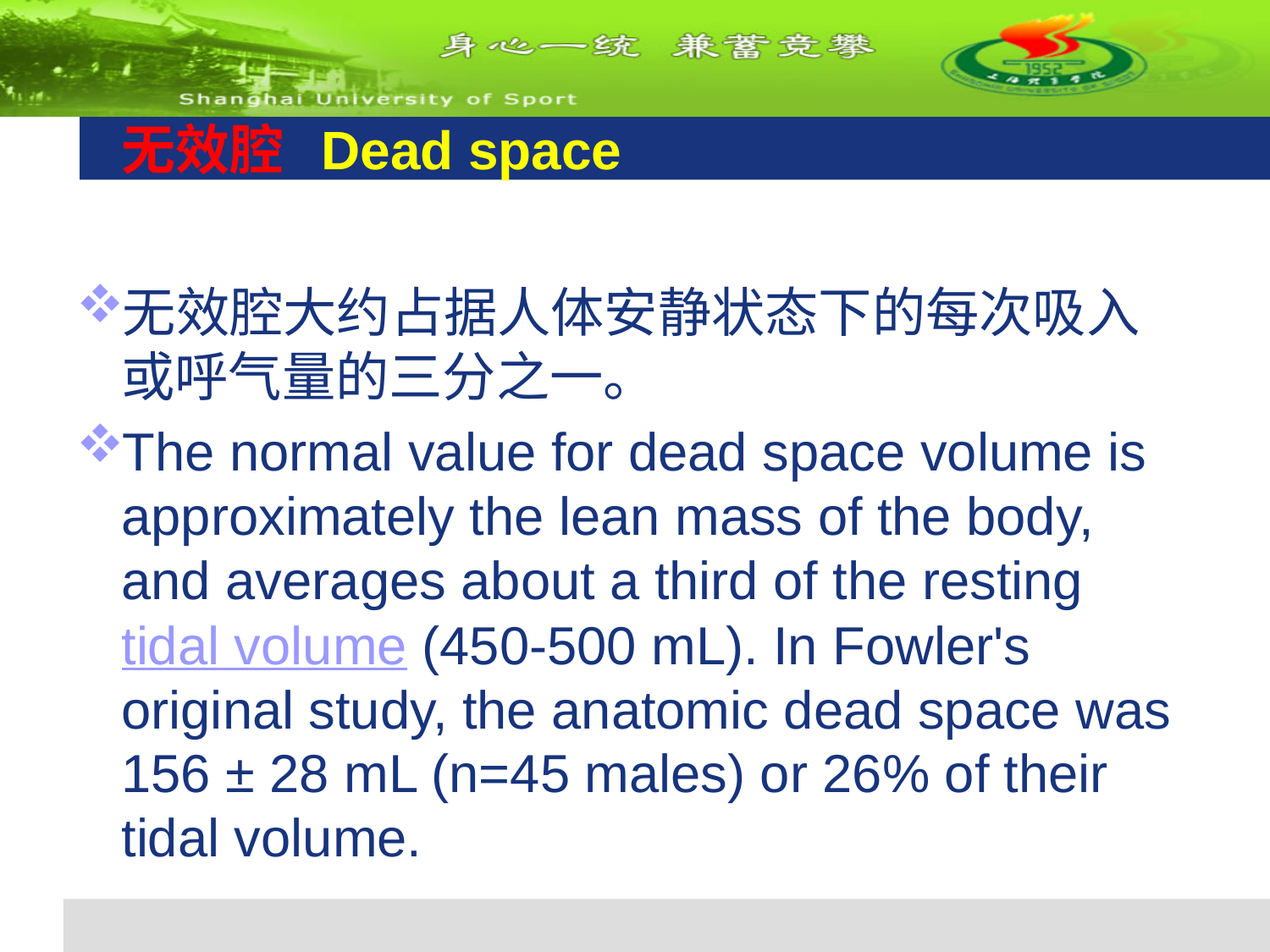

# 无效腔  Dead space

无效腔大约占据人体安静状态下的每次吸入或呼气量的三分之一。
The normal value for dead space volume is approximately the lean mass of the body, and averages about a third of the resting tidal volume (450-500 mL). In Fowler's original study, the anatomic dead space was 156 ± 28 mL (n=45 males) or 26% of their tidal volume.